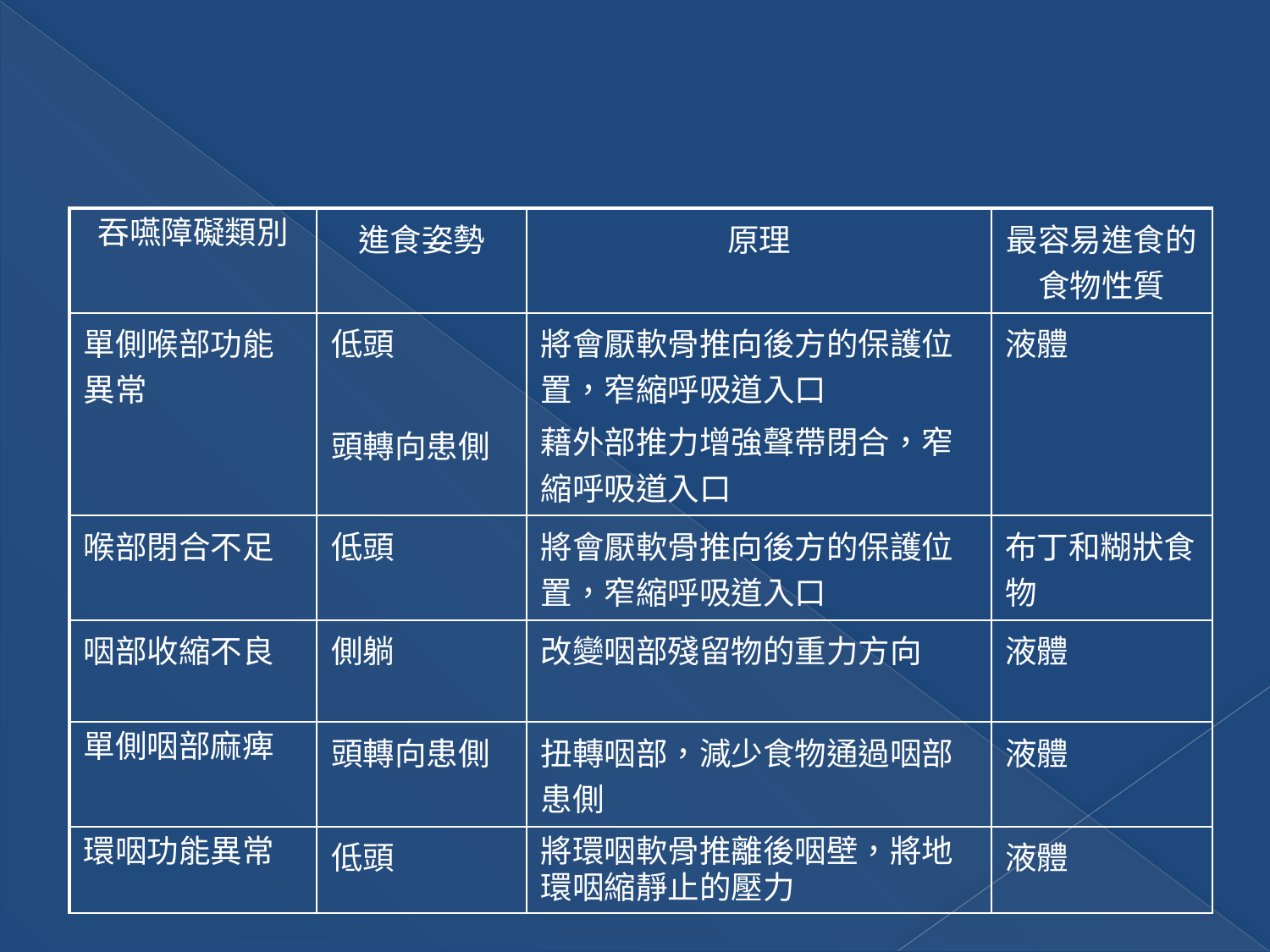

| 吞嚥障礙類別 | 進食姿勢 | 原理 | 最容易進食的食物性質 |
| --- | --- | --- | --- |
| 單側喉部功能異常 | 低頭 頭轉向患側 | 將會厭軟骨推向後方的保護位置，窄縮呼吸道入口 藉外部推力增強聲帶閉合，窄縮呼吸道入口 | 液體 |
| 喉部閉合不足 | 低頭 | 將會厭軟骨推向後方的保護位置，窄縮呼吸道入口 | 布丁和糊狀食物 |
| 咽部收縮不良 | 側躺 | 改變咽部殘留物的重力方向 | 液體 |
| 單側咽部麻痺 | 頭轉向患側 | 扭轉咽部，減少食物通過咽部患側 | 液體 |
| 環咽功能異常 | 低頭 | 將環咽軟骨推離後咽壁，將地環咽縮靜止的壓力 | 液體 |